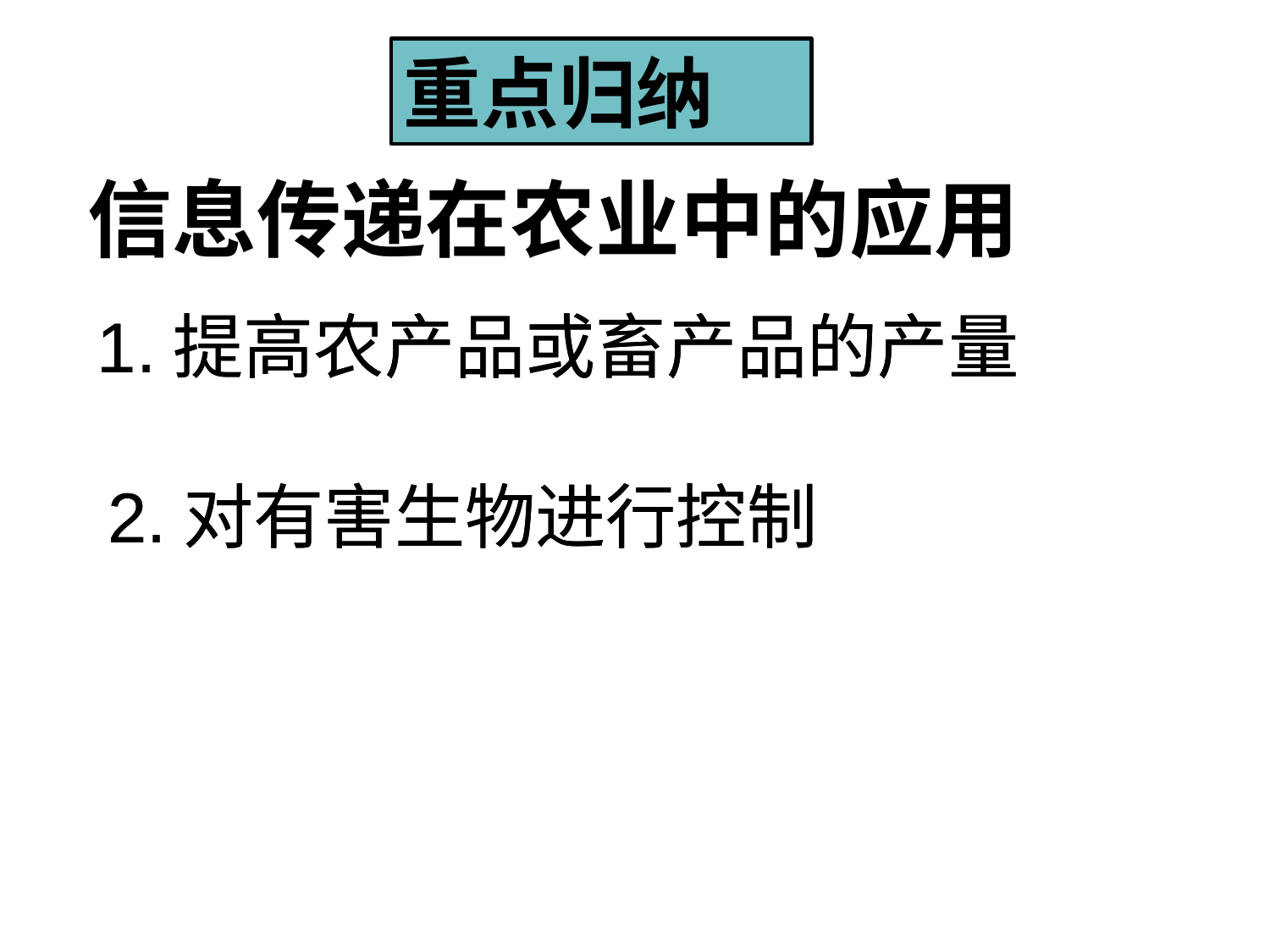

重点归纳
信息传递在农业中的应用
1.提高农产品或畜产品的产量
1.提高农产品或畜产品的产量
2.对有害生物进行控制
2.对有害生物进行控制